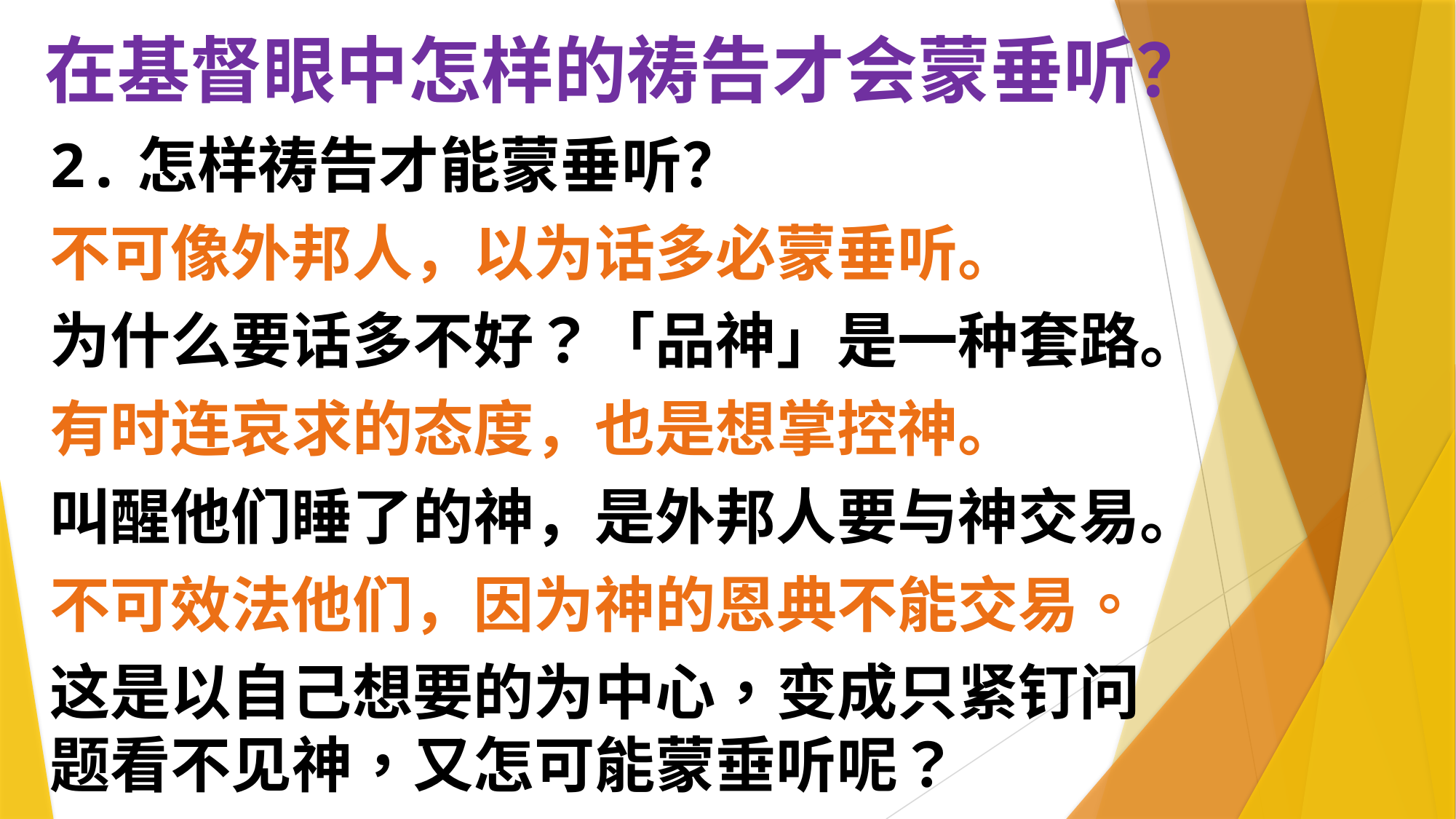

# 在基督眼中怎样的祷告才会蒙垂听？
2.怎样祷告才能蒙垂听？
不可像外邦人，以为话多必蒙垂听。
为什么要话多不好？「品神」是一种套路。
有时连哀求的态度，也是想掌控神。
叫醒他们睡了的神，是外邦人要与神交易。
不可效法他们，因为神的恩典不能交易。
这是以自己想要的为中心，变成只紧钉问题看不见神，又怎可能蒙垂听呢？